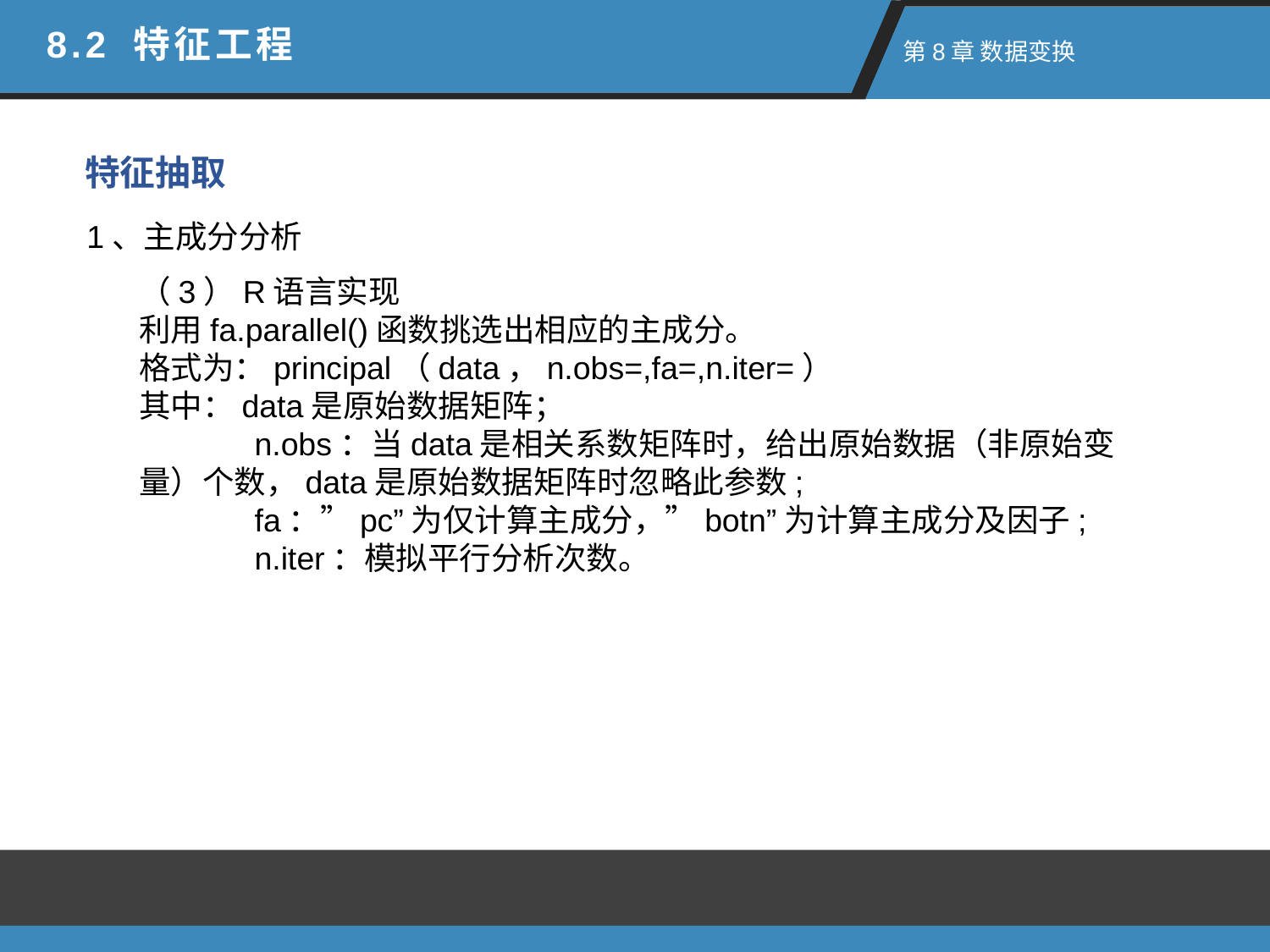

8.2 特征工程
  第8章 数据变换
特征抽取
1、主成分分析
（3）R语言实现
利用fa.parallel()函数挑选出相应的主成分。
格式为：principal（data，n.obs=,fa=,n.iter=）
其中：data是原始数据矩阵；
             n.obs：当data是相关系数矩阵时，给出原始数据（非原始变量）个数，data是原始数据矩阵时忽略此参数;
             fa：”pc”为仅计算主成分，”botn”为计算主成分及因子;
             n.iter：模拟平行分析次数。